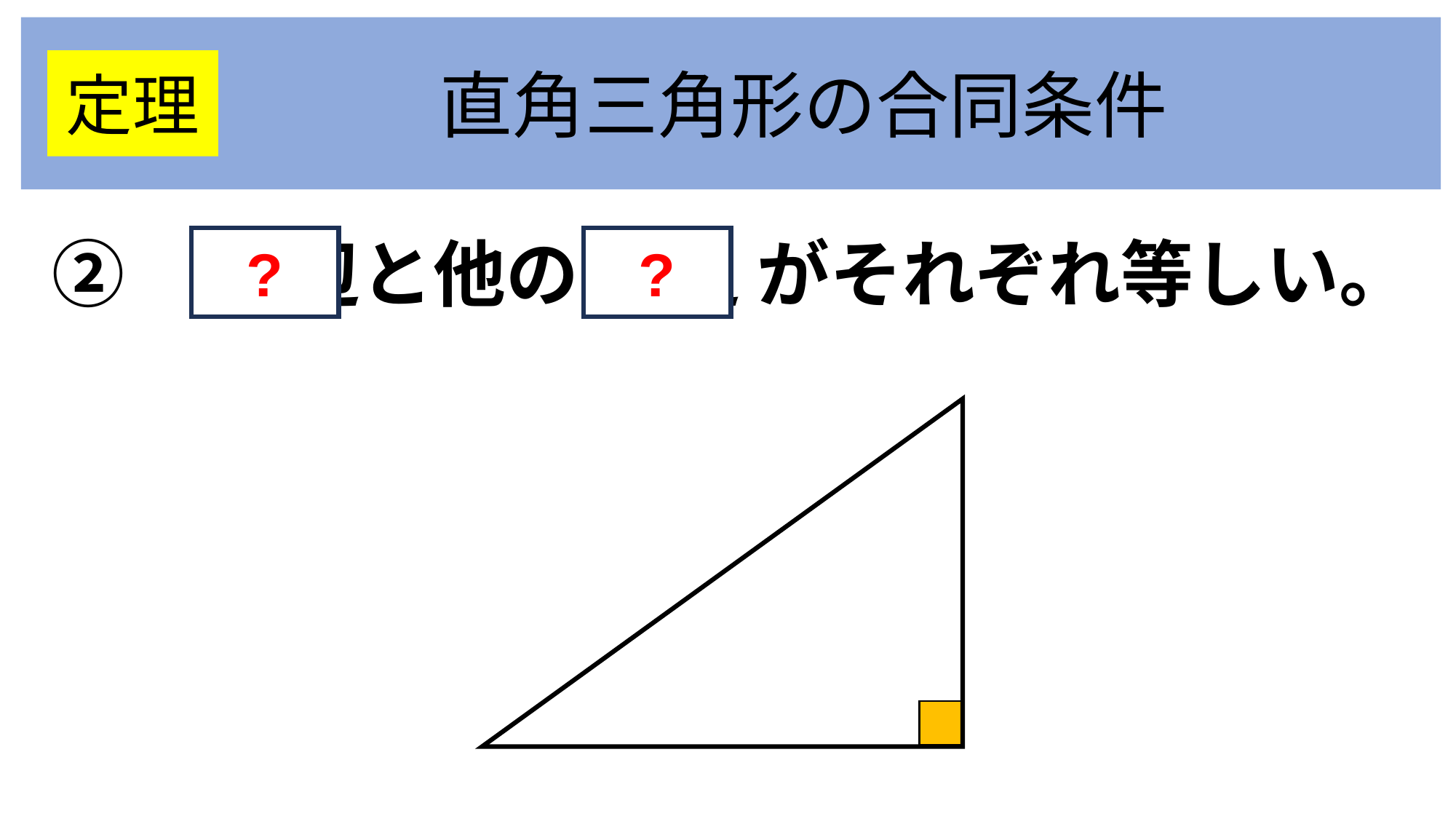

直角三角形の合同条件
定理
②　斜辺と他の １辺 がそれぞれ等しい。
?
?